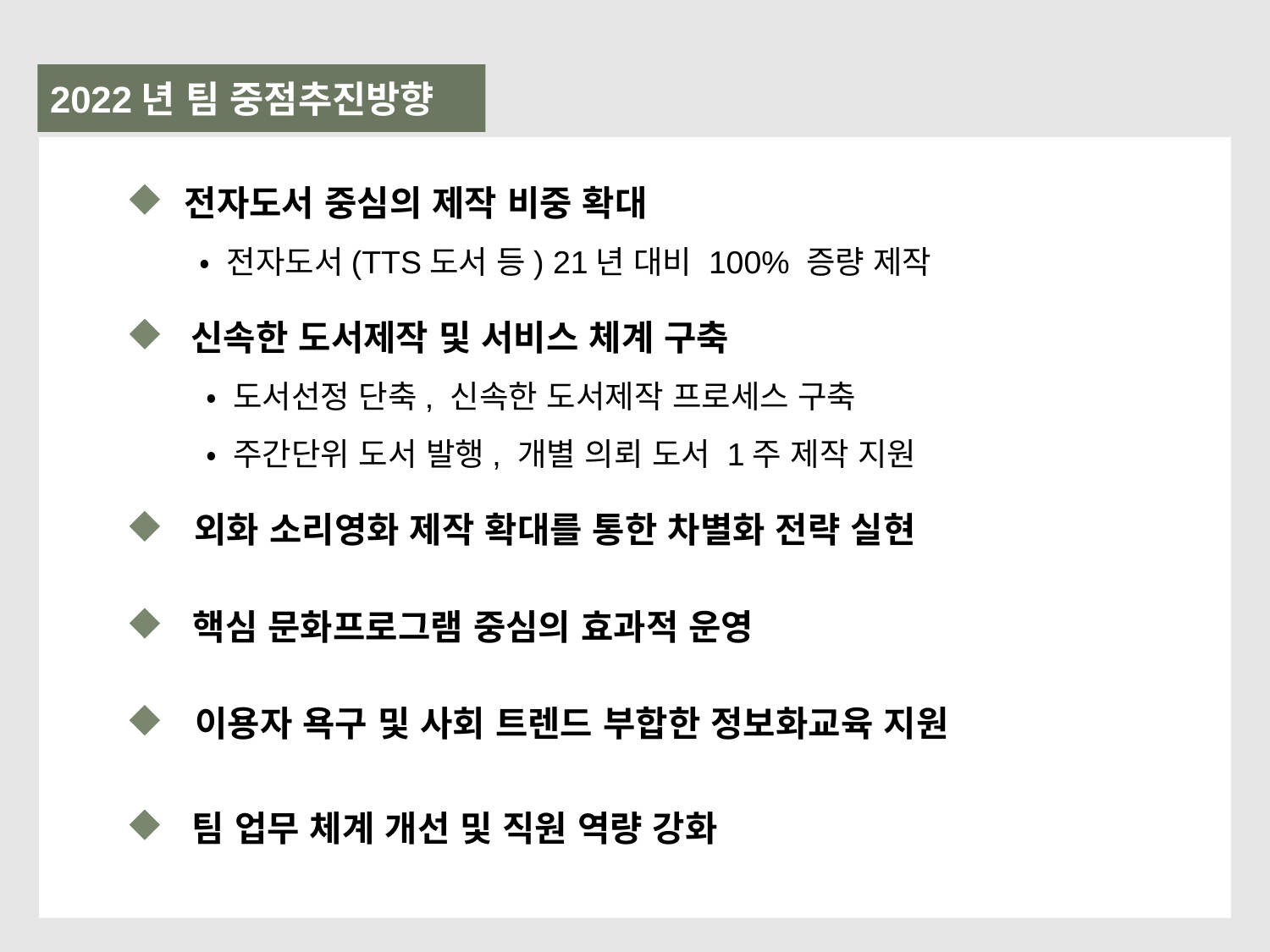

2022년 팀 중점추진방향
    전자도서 중심의 제작 비중 확대
• 전자도서(TTS도서 등) 21년 대비 100% 증량 제작

    신속한 도서제작 및 서비스 체계 구축
• 도서선정 단축, 신속한 도서제작 프로세스 구축
• 주간단위 도서 발행, 개별 의뢰 도서 1주 제작 지원

    외화 소리영화 제작 확대를 통한 차별화 전략 실현

    핵심 문화프로그램 중심의 효과적 운영

    이용자 욕구 및 사회 트렌드 부합한 정보화교육 지원

    팀 업무 체계 개선 및 직원 역량 강화